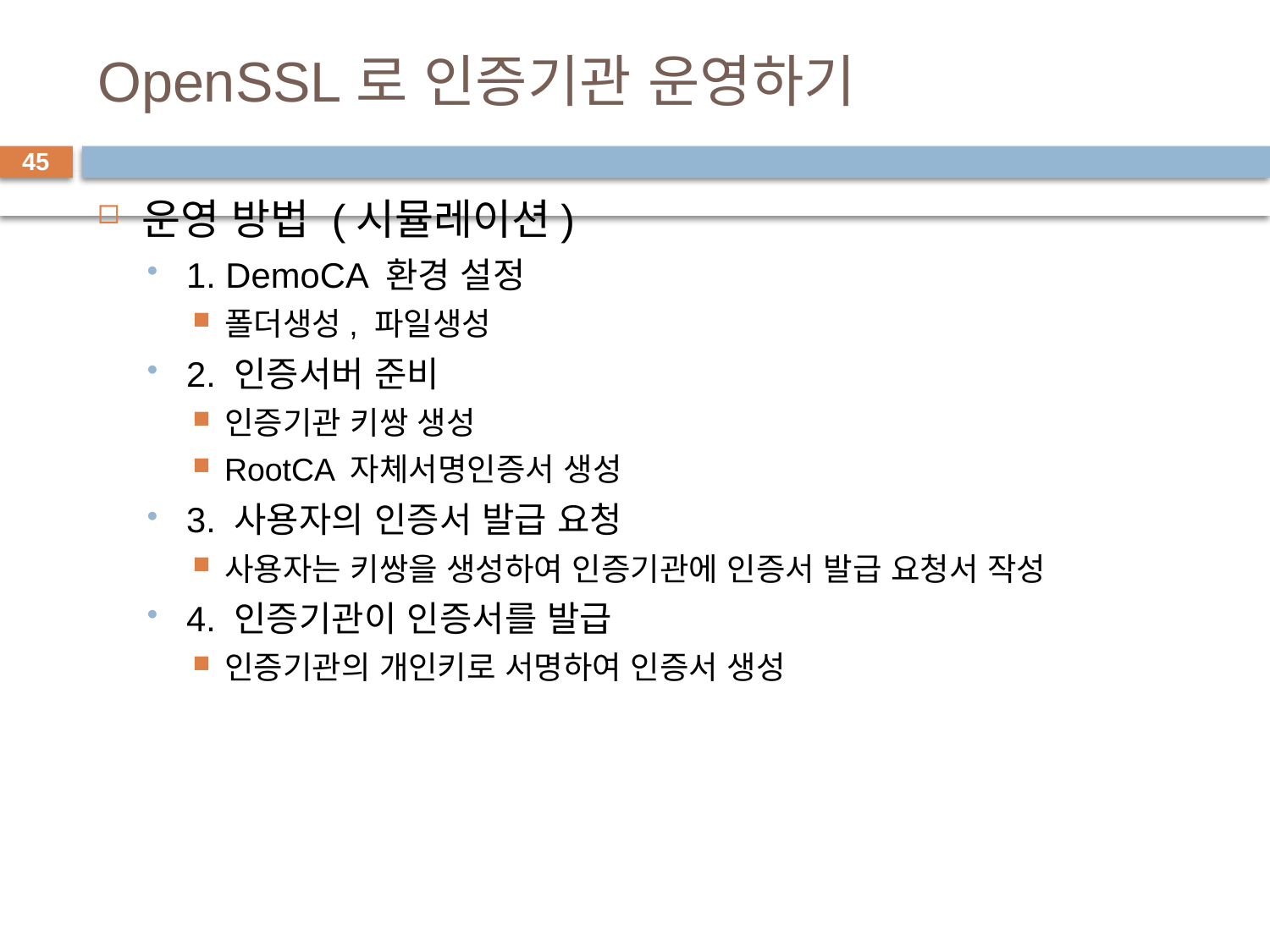

# OpenSSL로 인증기관 운영하기
45
운영 방법 (시뮬레이션)
1. DemoCA 환경 설정
폴더생성, 파일생성
2. 인증서버 준비
인증기관 키쌍 생성
RootCA 자체서명인증서 생성
3. 사용자의 인증서 발급 요청
사용자는 키쌍을 생성하여 인증기관에 인증서 발급 요청서 작성
4. 인증기관이 인증서를 발급
인증기관의 개인키로 서명하여 인증서 생성